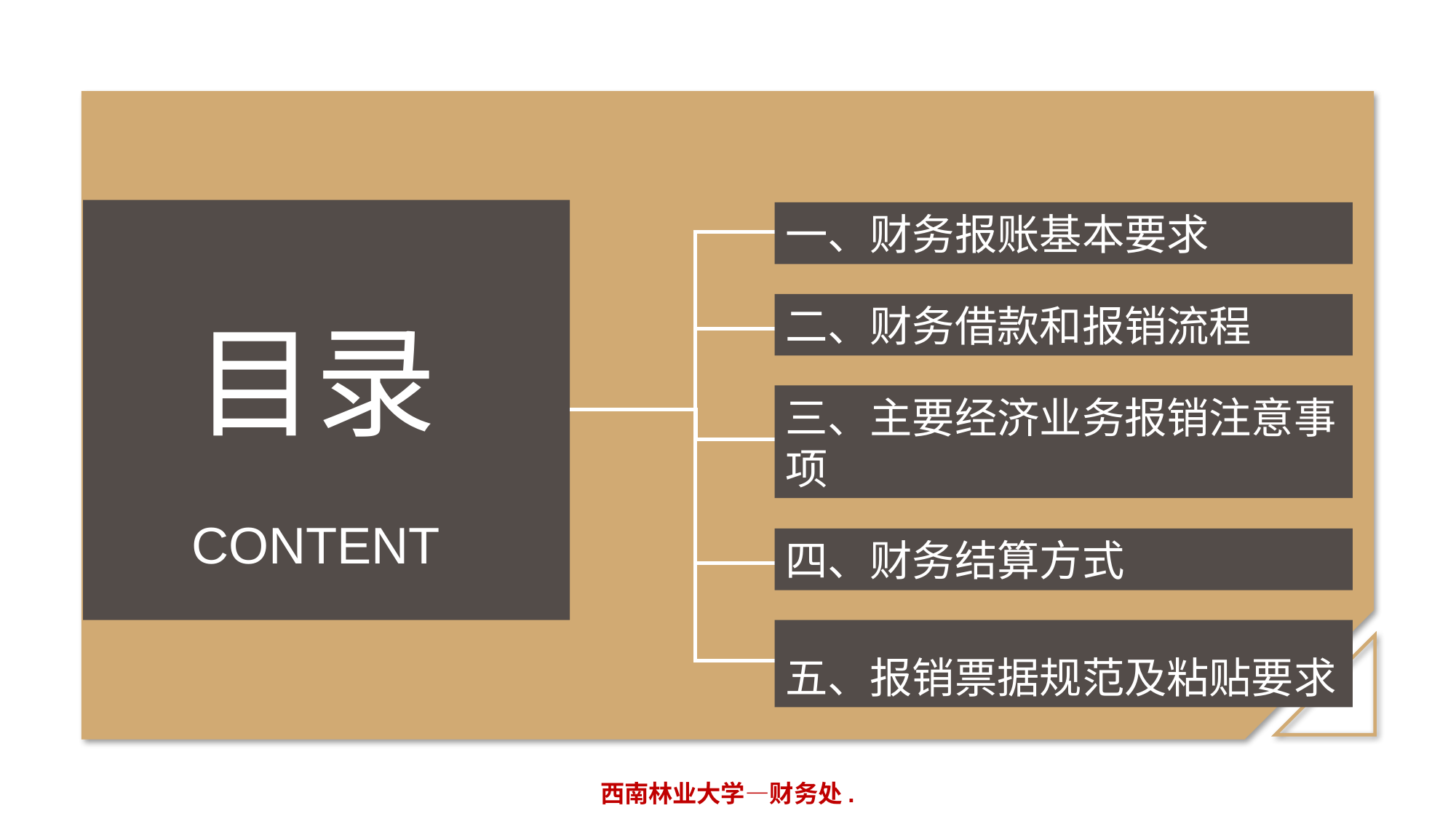

一、财务报账基本要求

二、财务借款和报销流程
目录
CONTENT

三、主要经济业务报销注意事项

四、财务结算方式
五、报销票据规范及粘贴要求

西南林业大学—财务处.